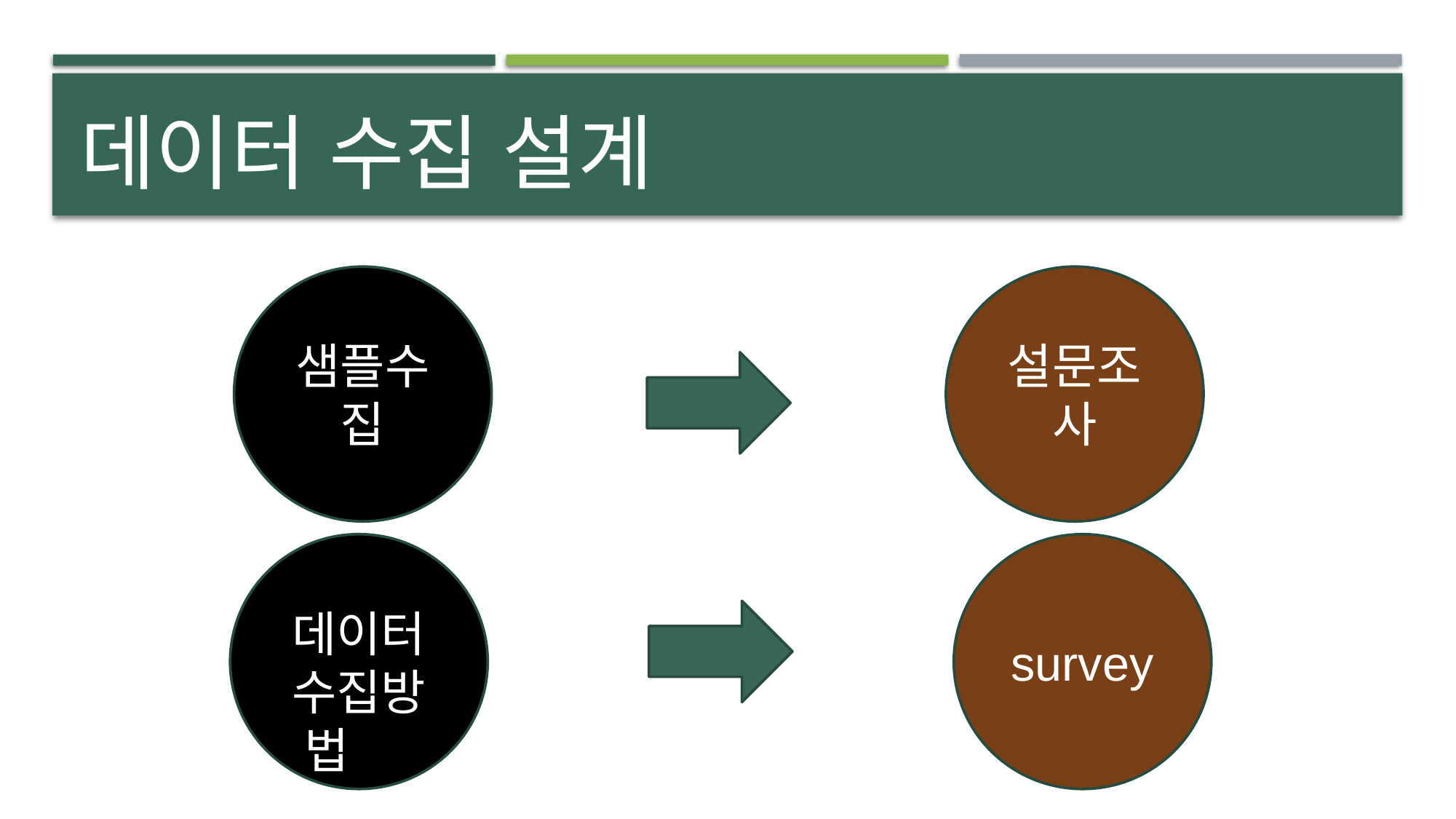

# 데이터 수집 설계
샘플수집
설문조사

데이터 수집방법
survey